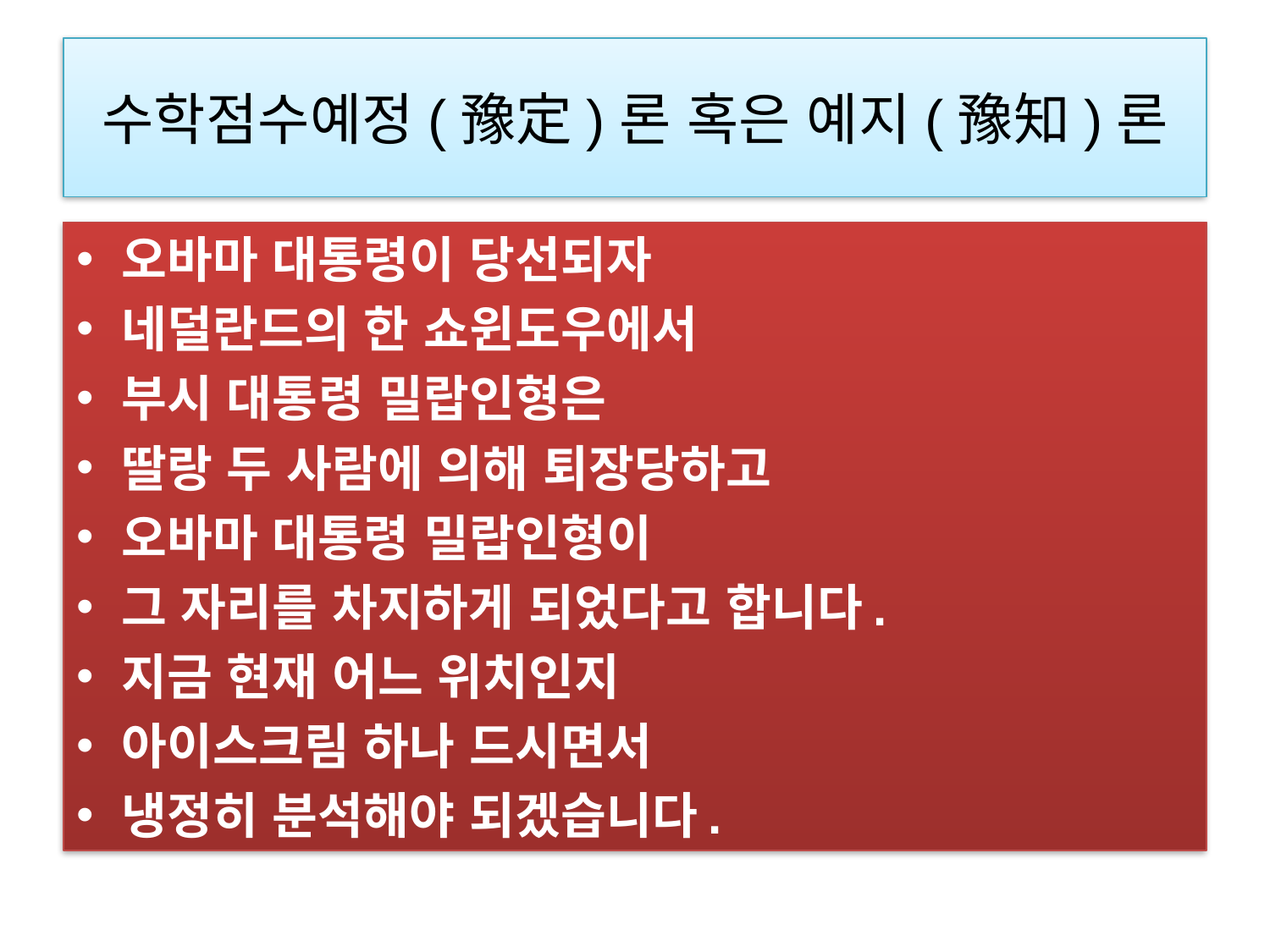

# 수학점수예정(豫定)론 혹은 예지(豫知)론
오바마 대통령이 당선되자
네덜란드의 한 쇼윈도우에서
부시 대통령 밀랍인형은
딸랑 두 사람에 의해 퇴장당하고
오바마 대통령 밀랍인형이
그 자리를 차지하게 되었다고 합니다.
지금 현재 어느 위치인지
아이스크림 하나 드시면서
냉정히 분석해야 되겠습니다.